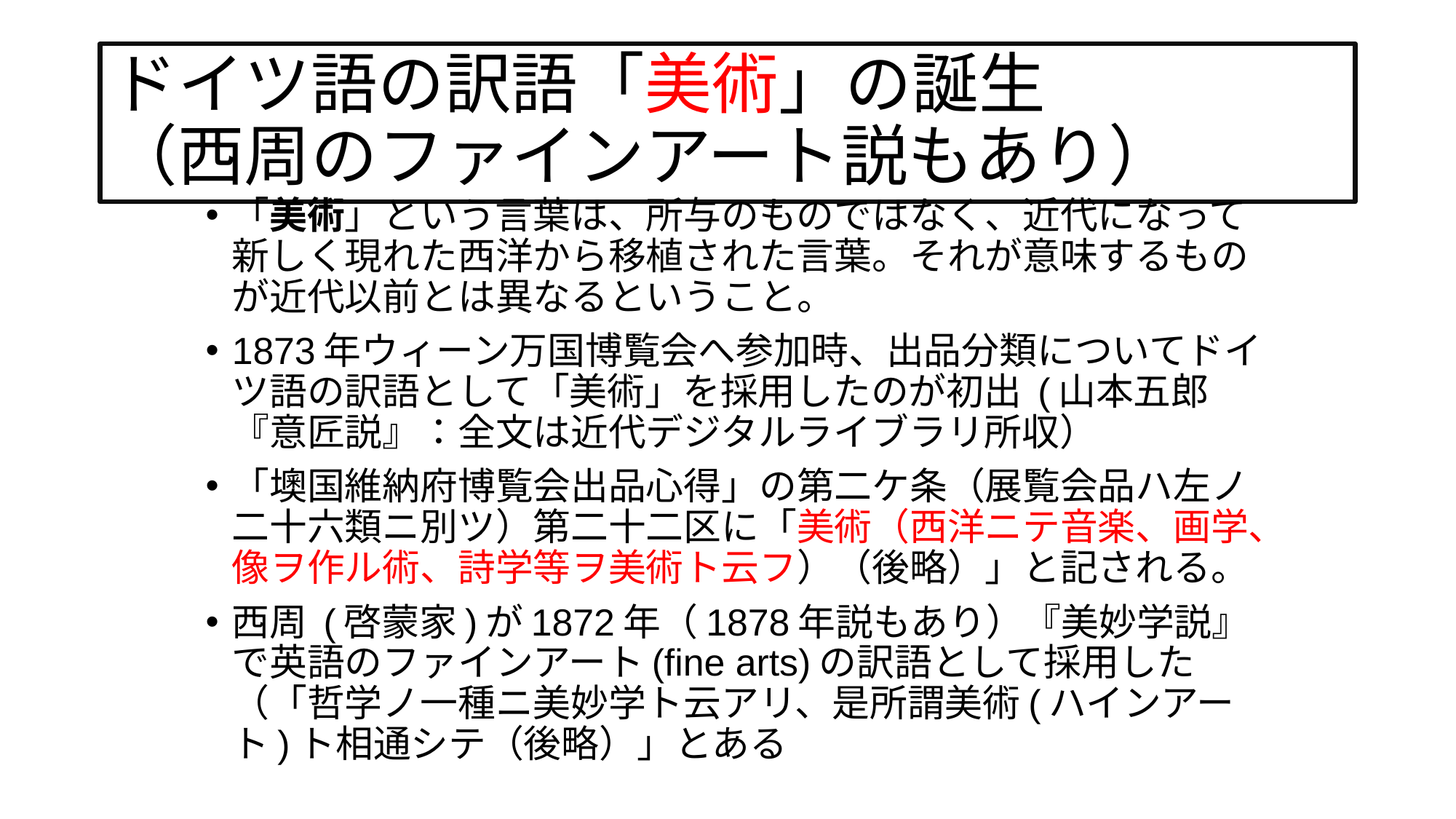

# ドイツ語の訳語「美術」の誕生 （西周のファインアート説もあり）
「美術」という言葉は、所与のものではなく、近代になって新しく現れた西洋から移植された言葉。それが意味するものが近代以前とは異なるということ。
1873年ウィーン万国博覧会へ参加時、出品分類についてドイツ語の訳語として「美術」を採用したのが初出 (山本五郎『意匠説』：全文は近代デジタルライブラリ所収）
「墺国維納府博覧会出品心得」の第二ケ条（展覧会品ハ左ノ二十六類ニ別ツ）第二十二区に「美術（西洋ニテ音楽、画学、像ヲ作ル術、詩学等ヲ美術ト云フ）（後略）」と記される。
西周 (啓蒙家)が1872年（1878年説もあり）『美妙学説』で英語のファインアート(fine arts)の訳語として採用した（「哲学ノ一種ニ美妙学ト云アリ、是所謂美術(ハインアート)ト相通シテ（後略）」とある